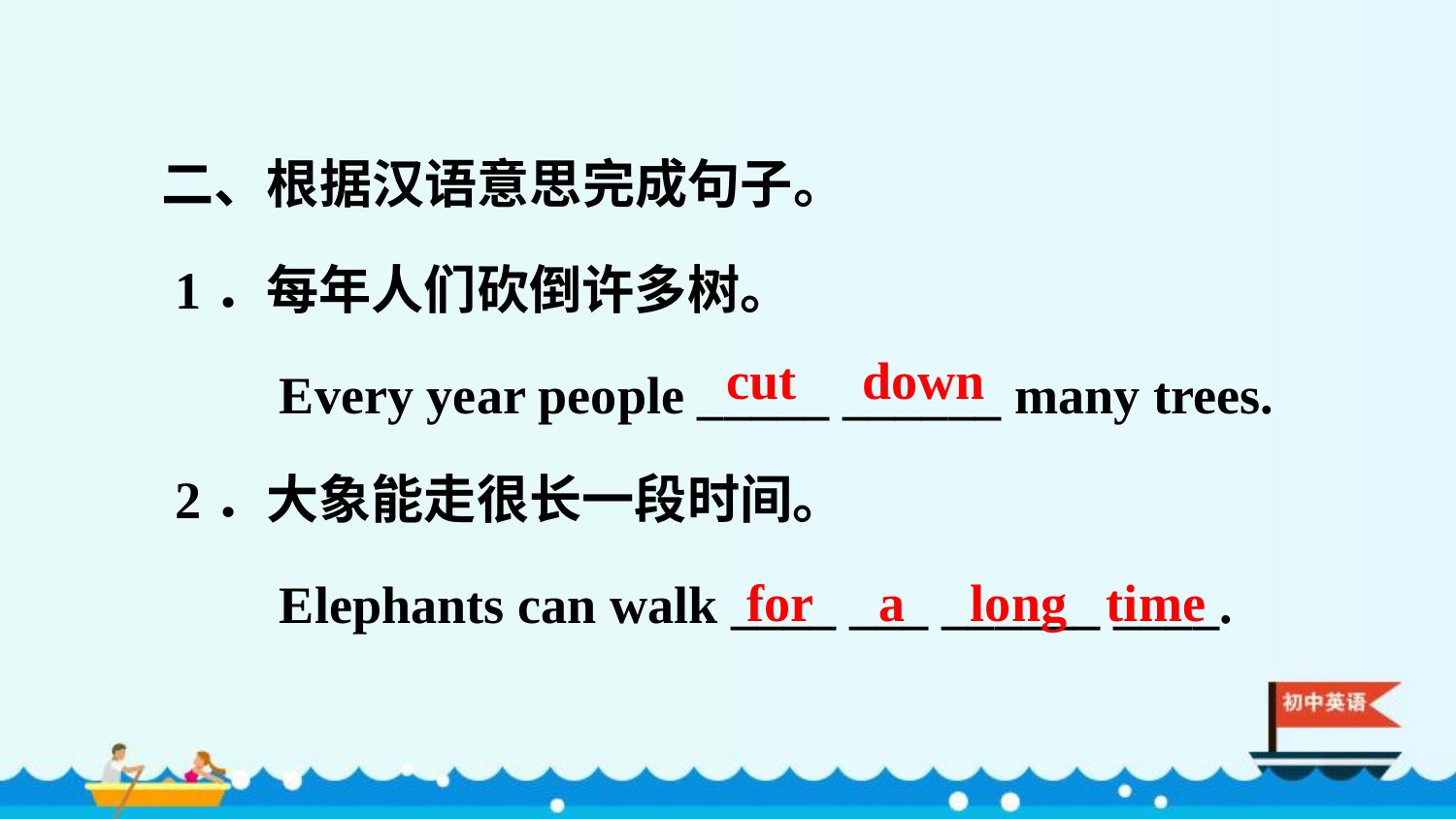

二、根据汉语意思完成句子。
 1．每年人们砍倒许多树。
         Every year people _____ ______ many trees.
 2．大象能走很长一段时间。
         Elephants can walk ____ ___ ______ ____.
cut     down
for     a     long   time